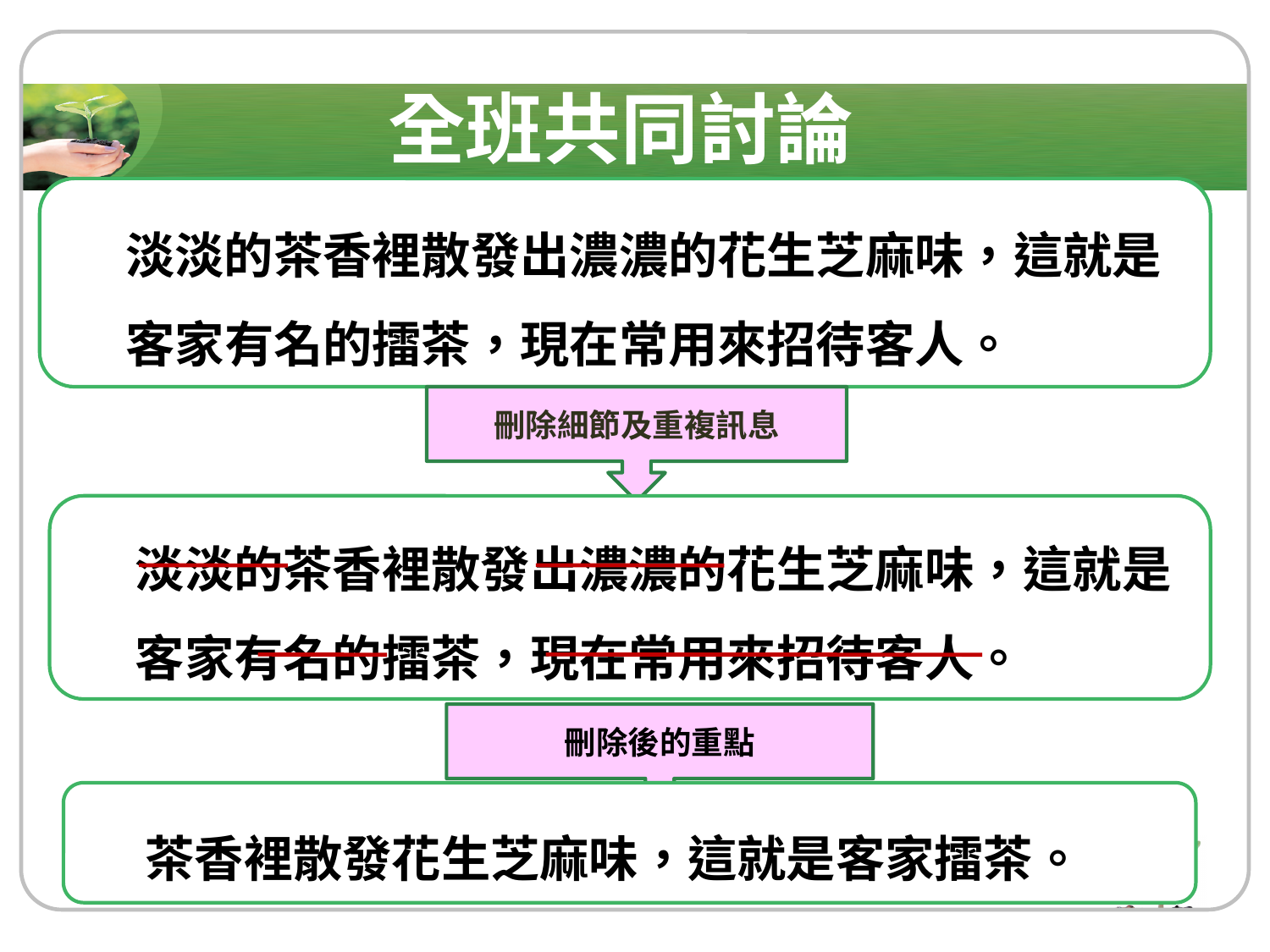

全班共同討論
淡淡的茶香裡散發出濃濃的花生芝麻味，這就是客家有名的擂茶，現在常用來招待客人。
刪除細節及重複訊息
淡淡的茶香裡散發出濃濃的花生芝麻味，這就是客家有名的擂茶，現在常用來招待客人。
刪除後的重點
茶香裡散發花生芝麻味，這就是客家擂茶。